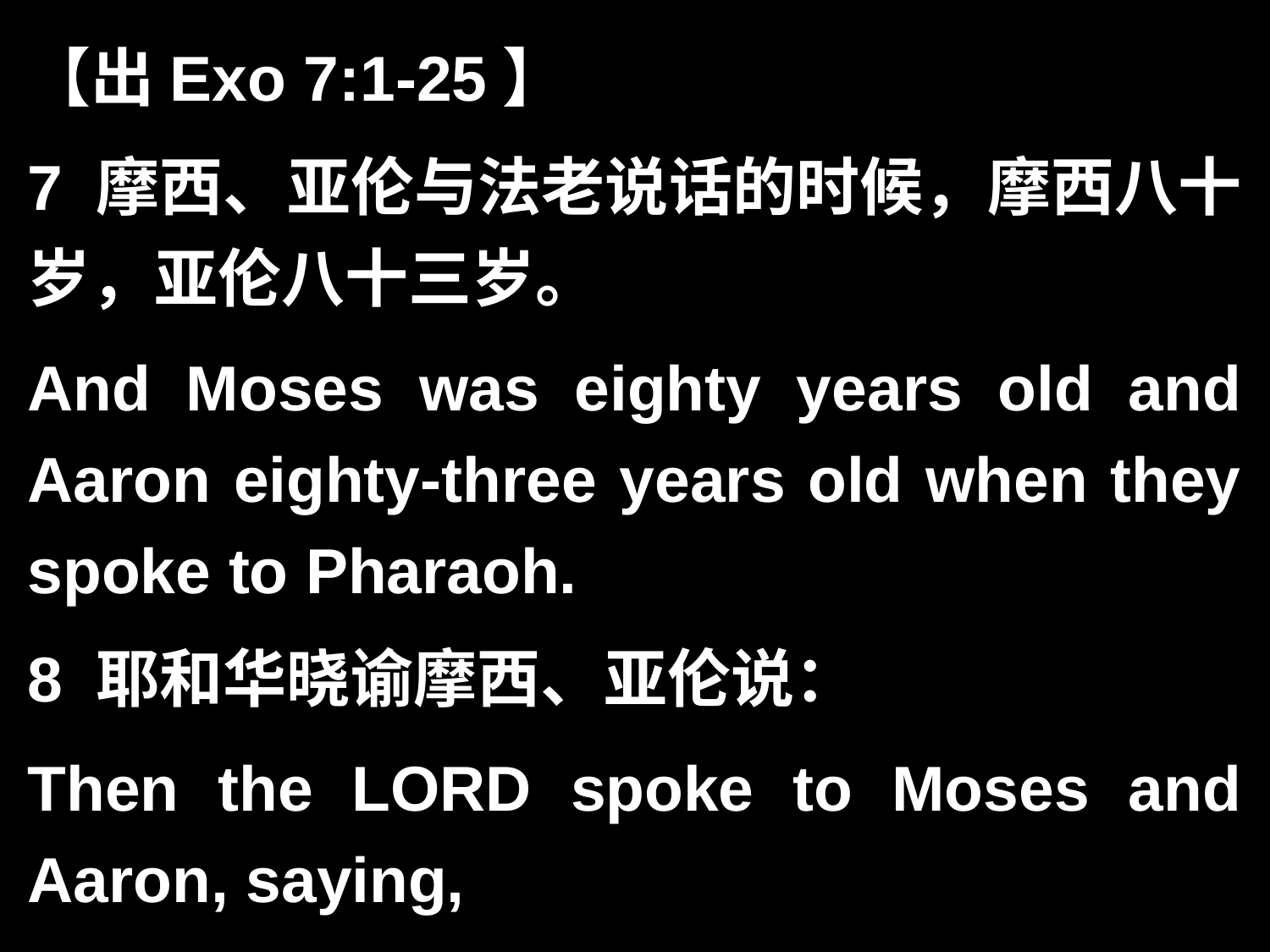

【出Exo 7:1-25】
7 摩西、亚伦与法老说话的时候，摩西八十岁，亚伦八十三岁。
And Moses was eighty years old and Aaron eighty-three years old when they spoke to Pharaoh.
8 耶和华晓谕摩西、亚伦说：
Then the LORD spoke to Moses and Aaron, saying,